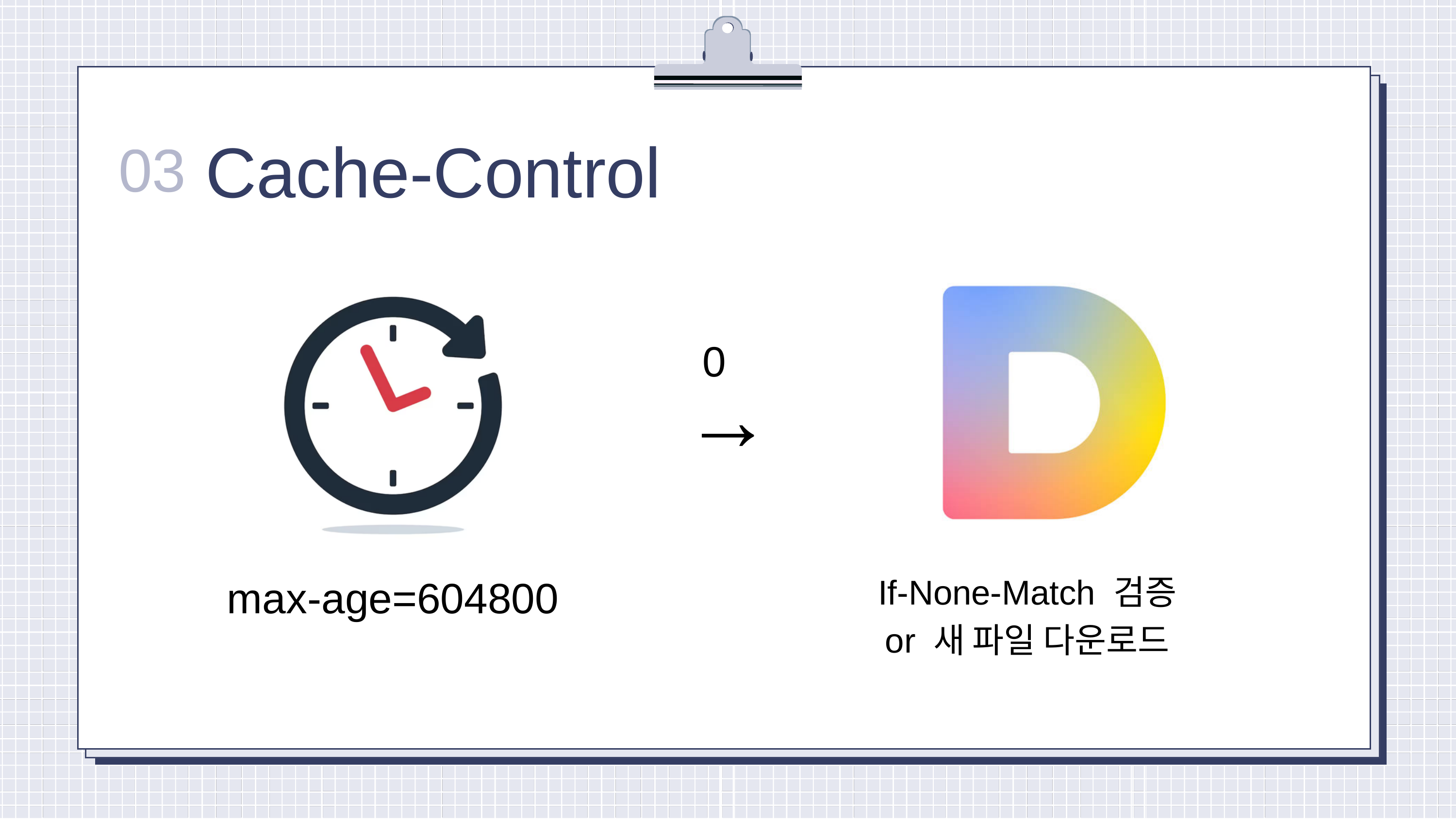

Cache-Control
03

0
→
max-age=604800
If-None-Match 검증
or 새 파일 다운로드